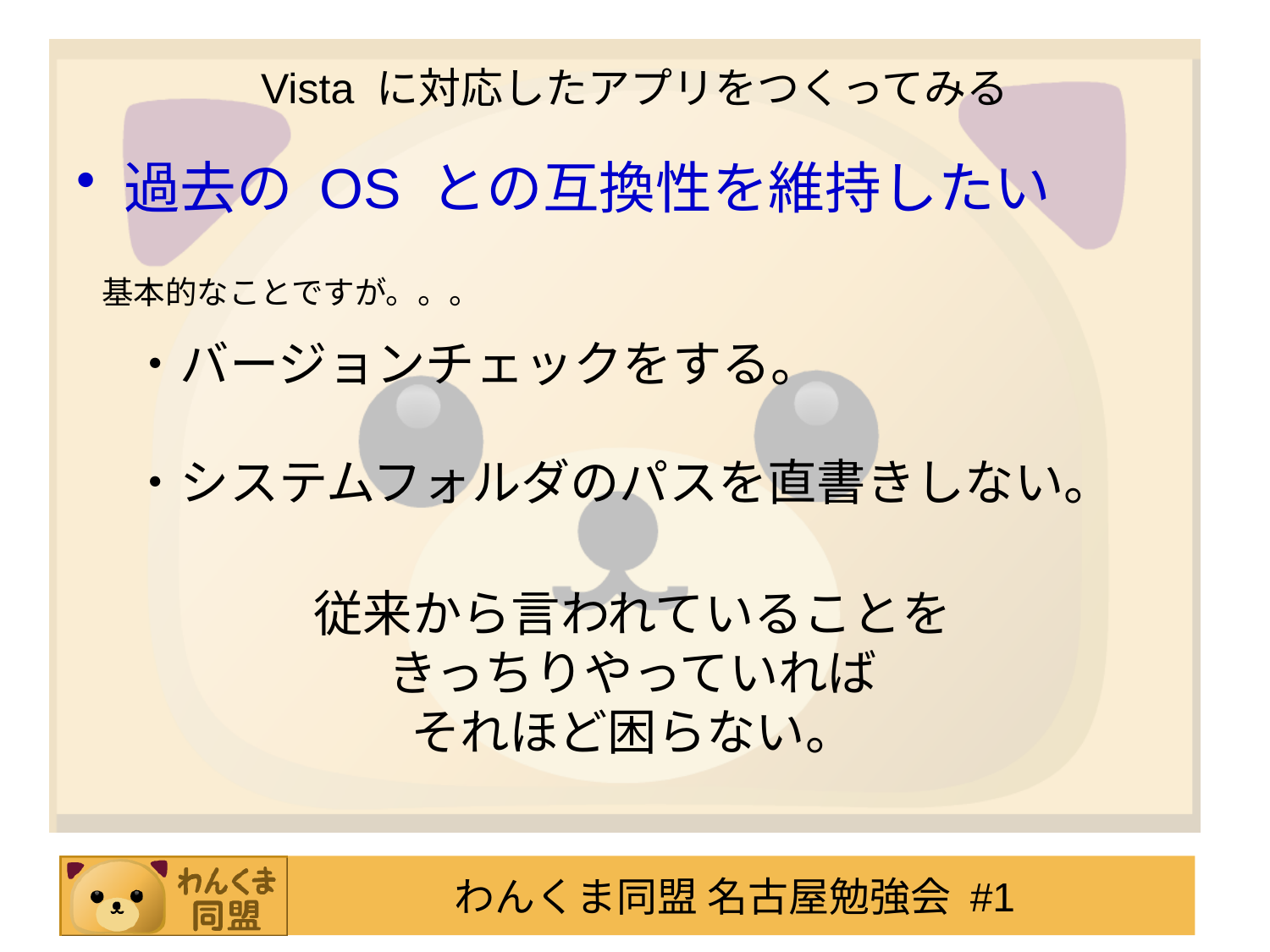

# Vista に対応したアプリをつくってみる
過去の OS との互換性を維持したい
基本的なことですが。。。
・バージョンチェックをする。

・システムフォルダのパスを直書きしない。
従来から言われていることを
きっちりやっていれば
それほど困らない。